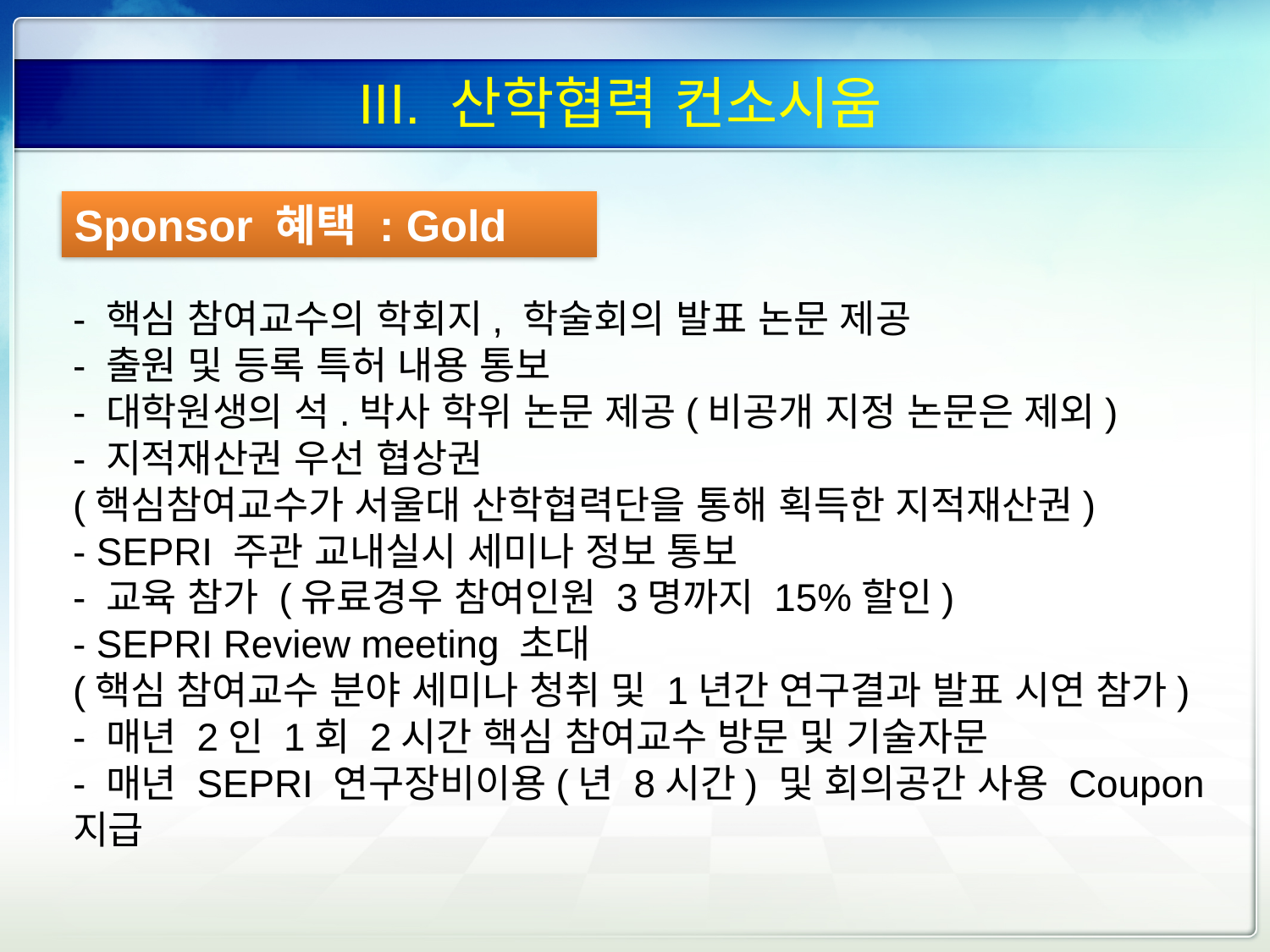

# III. 산학협력 컨소시움
Sponsor 혜택 : Gold
- 핵심 참여교수의 학회지, 학술회의 발표 논문 제공
- 출원 및 등록 특허 내용 통보
- 대학원생의 석.박사 학위 논문 제공(비공개 지정 논문은 제외)
- 지적재산권 우선 협상권
(핵심참여교수가 서울대 산학협력단을 통해 획득한 지적재산권)
- SEPRI 주관 교내실시 세미나 정보 통보
- 교육 참가 (유료경우 참여인원 3명까지 15%할인)
- SEPRI Review meeting 초대
(핵심 참여교수 분야 세미나 청취 및 1년간 연구결과 발표 시연 참가)
- 매년 2인 1회 2시간 핵심 참여교수 방문 및 기술자문
- 매년 SEPRI 연구장비이용(년 8시간) 및 회의공간 사용 Coupon 지급